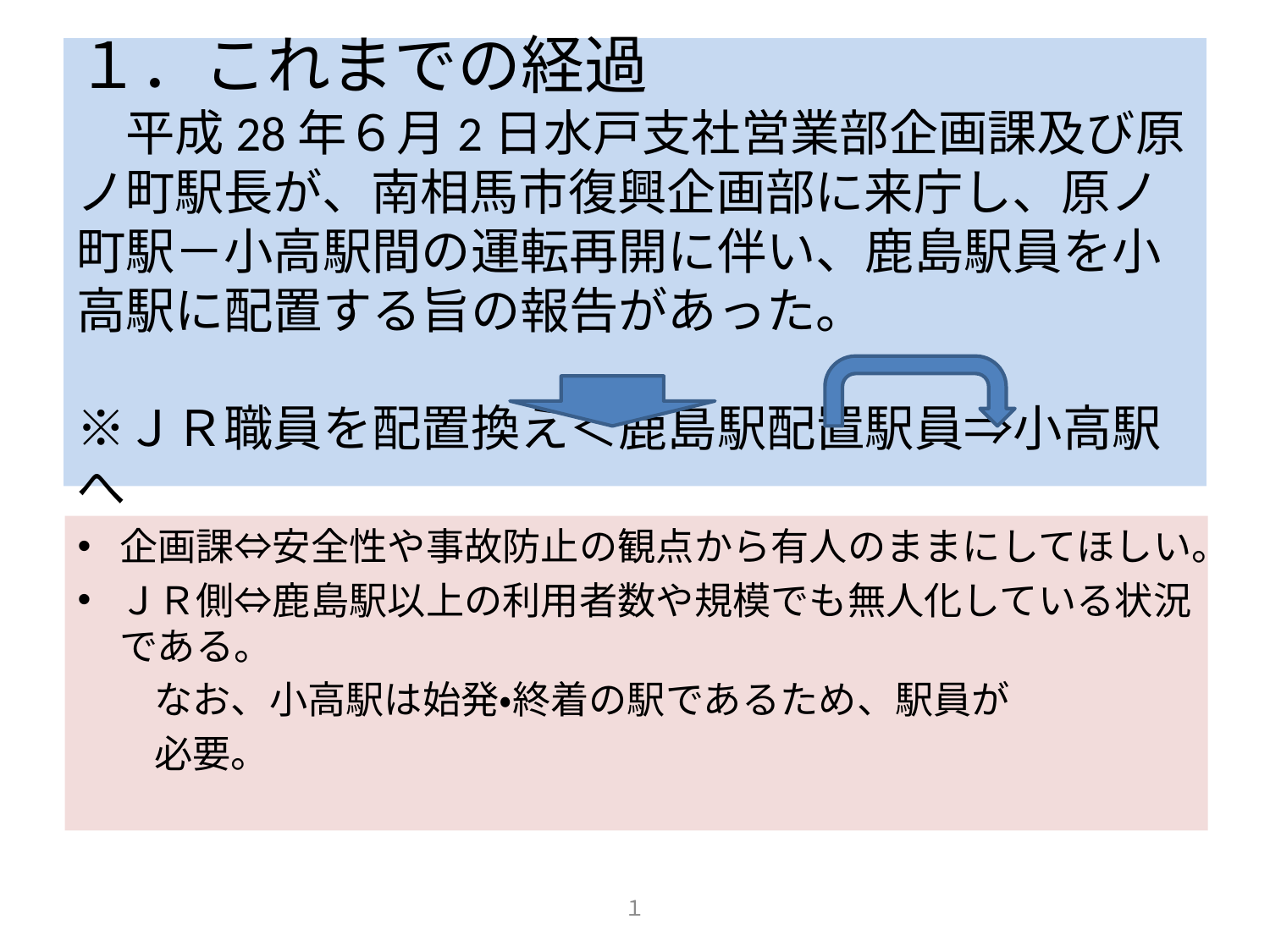

# １．これまでの経過 　平成28年６月2日水戸支社営業部企画課及び原ノ町駅長が、南相馬市復興企画部に来庁し、原ノ町駅－小高駅間の運転再開に伴い、鹿島駅員を小高駅に配置する旨の報告があった。 　　　　　　　　　　　　　　 ※ＪＲ職員を配置換え＜鹿島駅配置駅員⇒小高駅へ

企画課⇔安全性や事故防止の観点から有人のままにしてほしい。
ＪＲ側⇔鹿島駅以上の利用者数や規模でも無人化している状況である。
　　なお、小高駅は始発・終着の駅であるため、駅員が
　　必要。

１